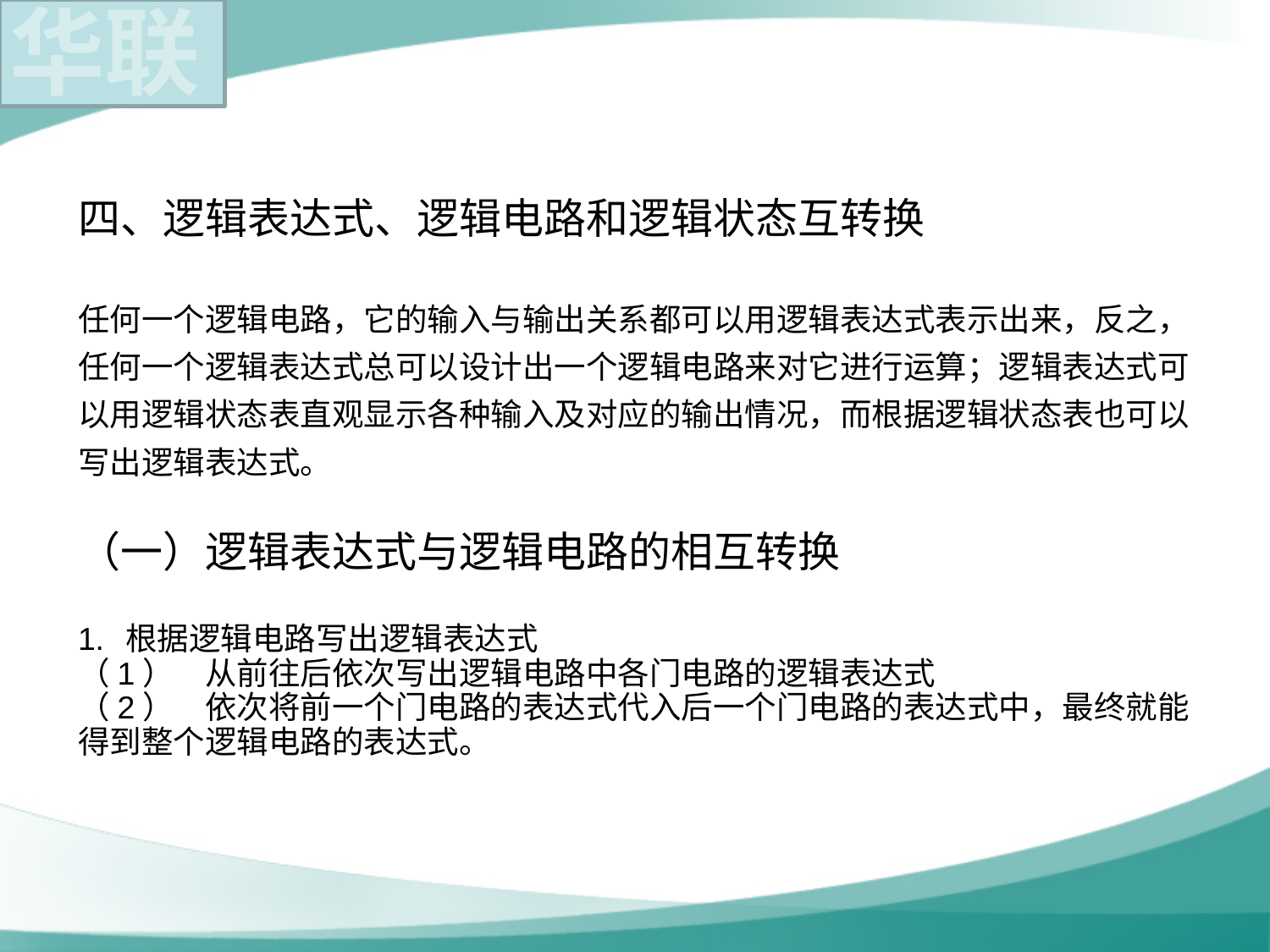

四、逻辑表达式、逻辑电路和逻辑状态互转换

任何一个逻辑电路，它的输入与输出关系都可以用逻辑表达式表示出来，反之，任何一个逻辑表达式总可以设计出一个逻辑电路来对它进行运算；逻辑表达式可以用逻辑状态表直观显示各种输入及对应的输出情况，而根据逻辑状态表也可以写出逻辑表达式。
（一）逻辑表达式与逻辑电路的相互转换

根据逻辑电路写出逻辑表达式
（1）	从前往后依次写出逻辑电路中各门电路的逻辑表达式
（2）	依次将前一个门电路的表达式代入后一个门电路的表达式中，最终就能得到整个逻辑电路的表达式。